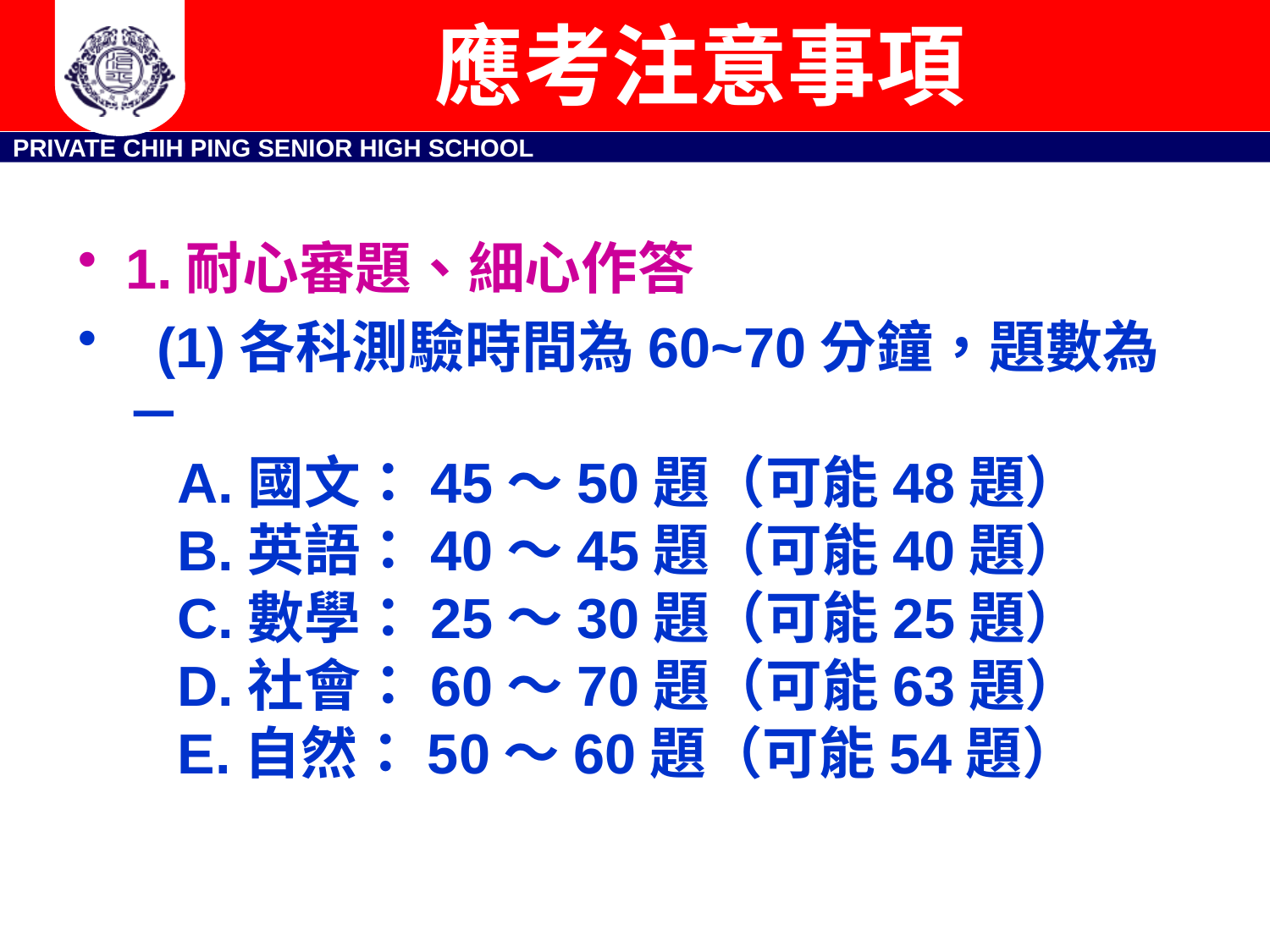

# 應考注意事項
1.耐心審題、細心作答
  (1)各科測驗時間為60~70分鐘，題數為－
   A.國文：45～50題（可能48題）
   B.英語：40～45題（可能40題）
   C.數學：25～30題（可能25題）
   D.社會：60～70題（可能63題）
   E.自然：50～60題（可能54題）